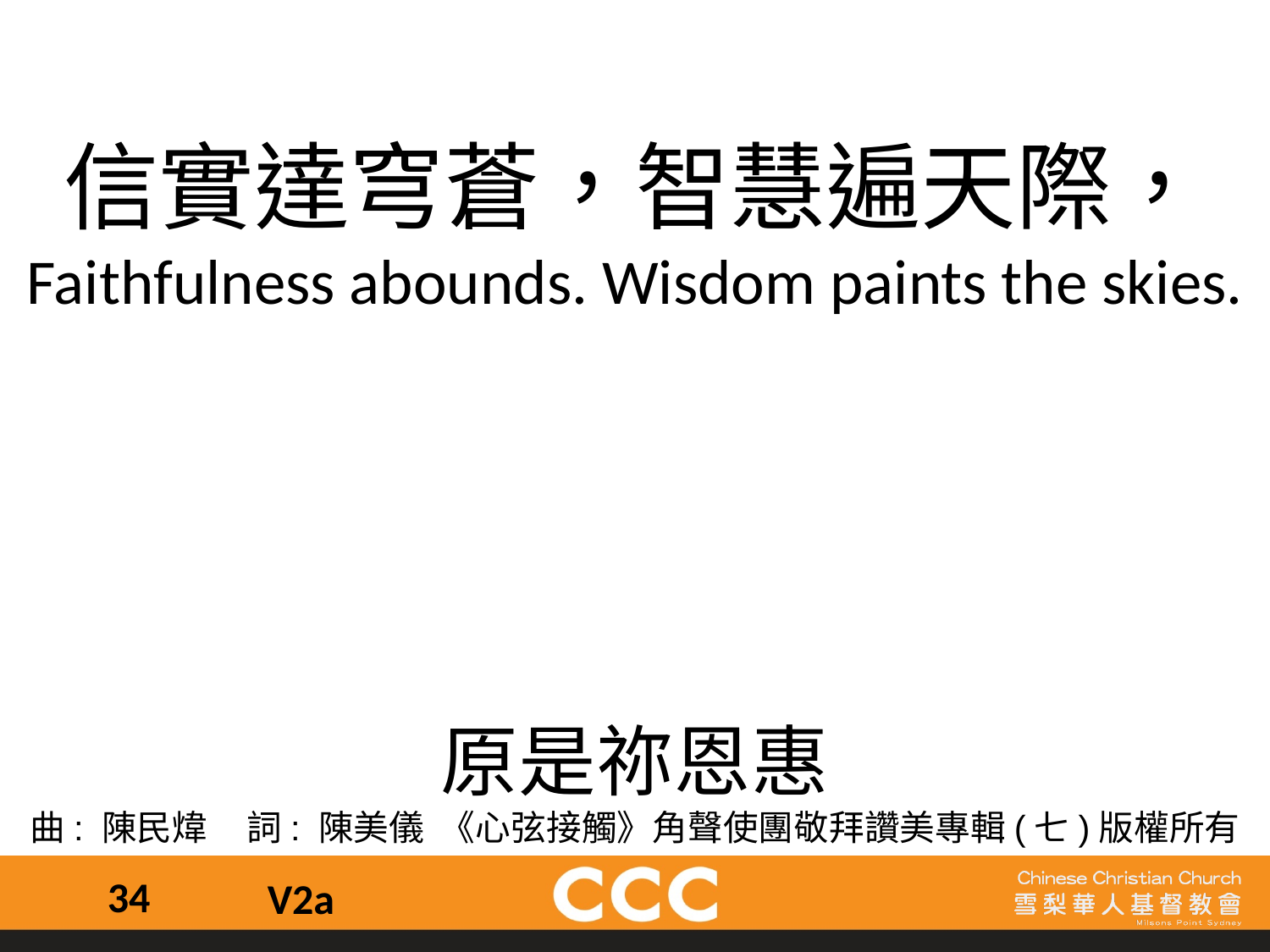

信實達穹蒼，智慧遍天際，
Faithfulness abounds. Wisdom paints the skies.
原是祢恩惠
曲: 陳民煒     詞: 陳美儀  《心弦接觸》角聲使團敬拜讚美專輯(七)版權所有
34
V2a